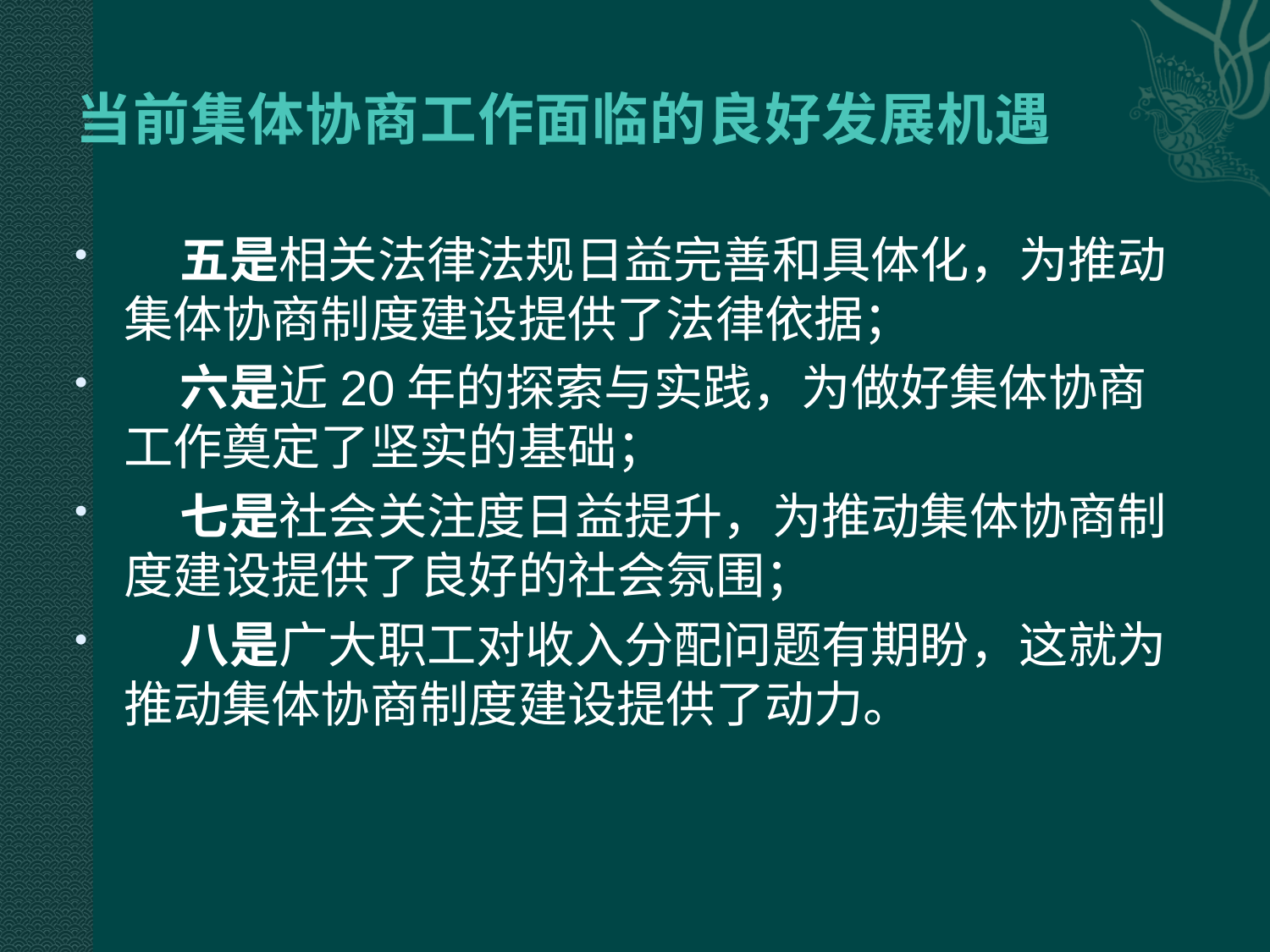

# 当前集体协商工作面临的良好发展机遇
    五是相关法律法规日益完善和具体化，为推动集体协商制度建设提供了法律依据；
    六是近20年的探索与实践，为做好集体协商工作奠定了坚实的基础；
    七是社会关注度日益提升，为推动集体协商制度建设提供了良好的社会氛围；
    八是广大职工对收入分配问题有期盼，这就为推动集体协商制度建设提供了动力。